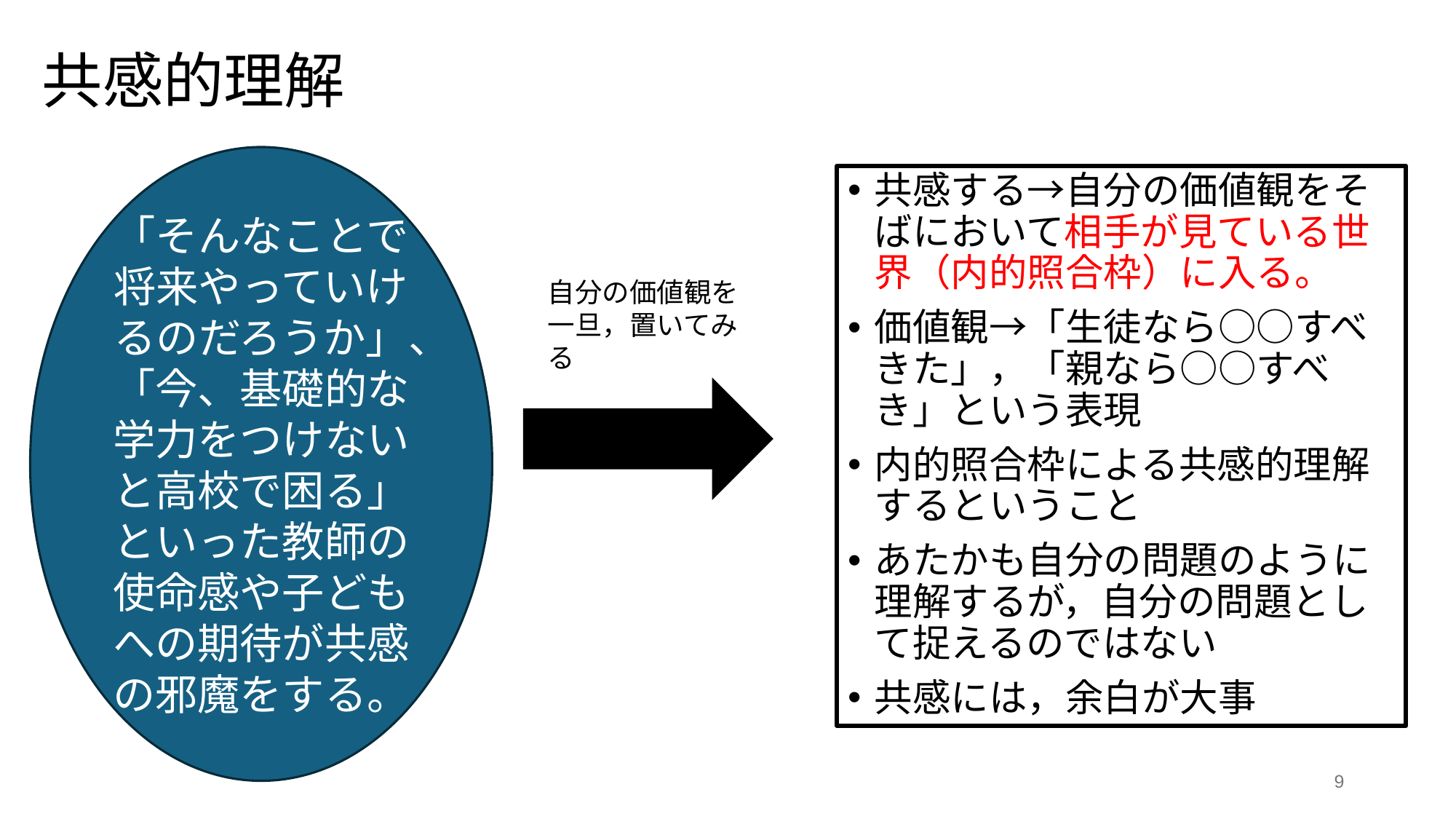

# 共感的理解
「そんなことで将来やっていけるのだろうか」、「今、基礎的な学力をつけないと高校で困る」といった教師の使命感や子どもへの期待が共感の邪魔をする。
共感する→自分の価値観をそばにおいて相手が見ている世界（内的照合枠）に入る。
価値観→「生徒なら○○すべきた」，「親なら○○すべき」という表現
内的照合枠による共感的理解するということ
あたかも自分の問題のように理解するが，自分の問題として捉えるのではない
共感には，余白が大事
自分の価値観を一旦，置いてみる

9